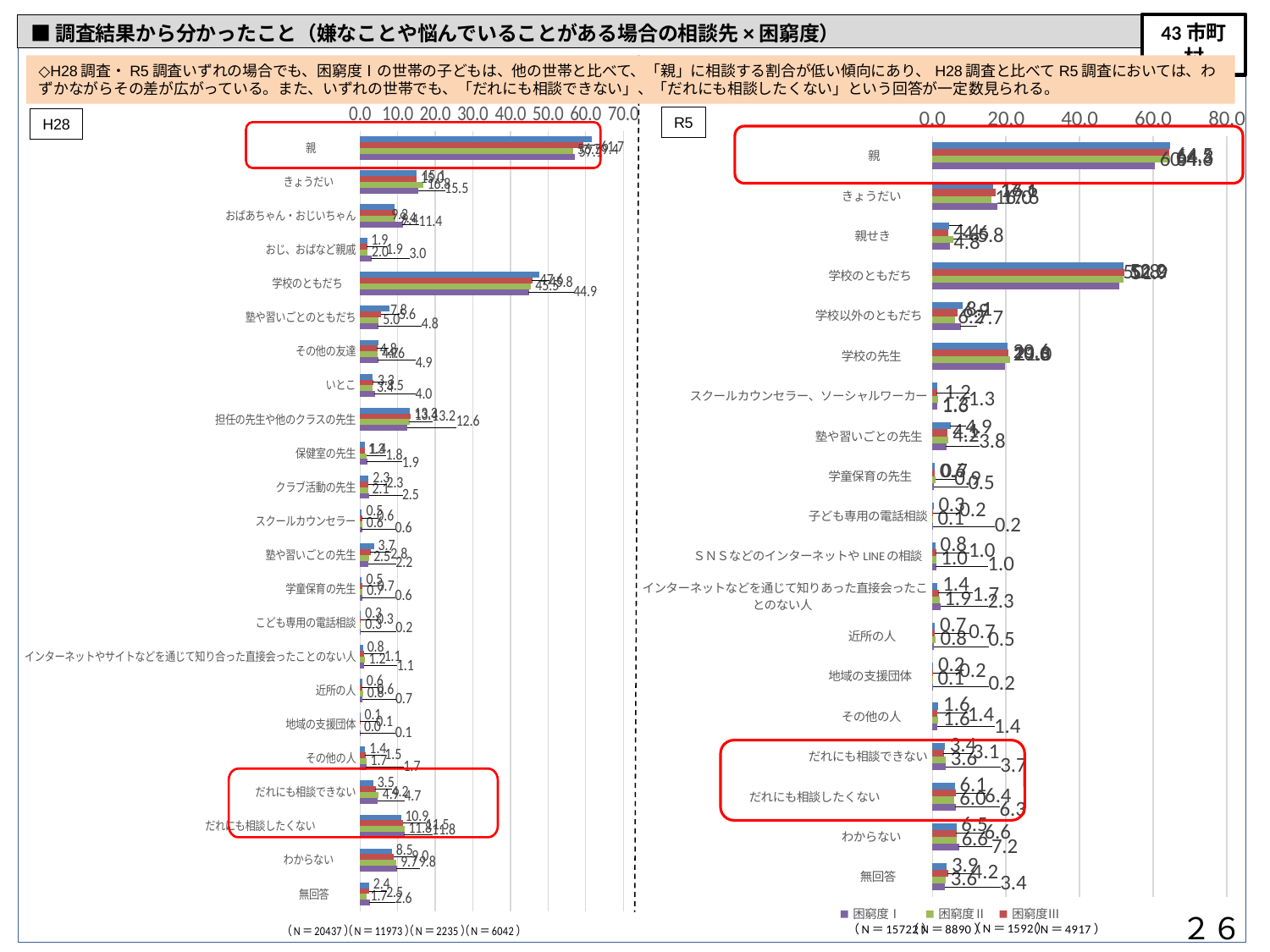

43市町村
■調査結果から分かったこと（嫌なことや悩んでいることがある場合の相談先×困窮度）

◇H28調査・R5調査いずれの場合でも、困窮度Ⅰの世帯の子どもは、他の世帯と比べて、「親」に相談する割合が低い傾向にあり、H28調査と比べてR5調査においては、わずかながらその差が広がっている。また、いずれの世帯でも、「だれにも相談できない」、「だれにも相談したくない」という回答が一定数見られる。

### Chart

| Category | 中央値以上 | 困窮度Ⅲ | 困窮度Ⅱ | 困窮度Ⅰ |
|---|---|---|---|---|
| 親                   | 61.7 | 59.4 | 56.7 | 57.1 |
| きょうだい           | 15.1 | 15.0 | 16.8 | 15.5 |
| おばあちゃん・おじいちゃん | 9.2 | 9.4 | 9.4 | 11.4 |
| おじ、おばなど親戚 | 1.9 | 1.9 | 2.0 | 3.0 |
| 学校のともだち       | 47.6 | 45.8 | 45.5 | 44.9 |
| 塾や習いごとのともだち | 7.8 | 5.6 | 5.0 | 4.8 |
| その他の友達 | 4.8 | 4.6 | 4.7 | 4.9 |
| いとこ | 3.3 | 3.5 | 3.4 | 4.0 |
| 担任の先生や他のクラスの先生 | 13.3 | 13.4 | 13.2 | 12.6 |
| 保健室の先生 | 1.3 | 1.4 | 1.8 | 1.9 |
| クラブ活動の先生 | 2.3 | 2.3 | 2.1 | 2.5 |
| スクールカウンセラー | 0.5 | 0.6 | 0.6 | 0.6 |
| 塾や習いごとの先生 | 3.7 | 2.8 | 2.5 | 2.2 |
| 学童保育の先生 | 0.5 | 0.7 | 0.7 | 0.6 |
| こども専用の電話相談 | 0.3 | 0.3 | 0.3 | 0.2 |
| インターネットやサイトなどを通じて知り合った直接会ったことのない人 | 0.8 | 1.1 | 1.2 | 1.1 |
| 近所の人 | 0.6 | 0.6 | 0.8 | 0.7 |
| 地域の支援団体 | 0.1 | 0.1 | 0.0 | 0.1 |
| その他の人 | 1.4 | 1.5 | 1.7 | 1.7 |
| だれにも相談できない | 3.5 | 4.2 | 4.9 | 4.7 |
| だれにも相談したくない                   | 10.9 | 11.5 | 11.8 | 11.8 |
| わからない           | 8.5 | 9.0 | 9.7 | 9.8 |
|   無回答             | 2.4 | 2.5 | 1.7 | 2.6 |

### Chart

| Category | 中央値以上 | 困窮度Ⅲ | 困窮度Ⅱ | 困窮度Ⅰ |
|---|---|---|---|---|
| 親                   | 64.5 | 64.3 | 64.6 | 60.4 |
| きょうだい           | 16.6 | 17.1 | 16.0 | 17.6 |
| 親せき               | 4.6 | 4.4 | 5.8 | 4.8 |
| 学校のともだち       | 52.0 | 52.2 | 51.9 | 50.8 |
| 学校以外のともだち   | 8.1 | 6.9 | 6.2 | 7.7 |
| 学校の先生           | 20.3 | 20.6 | 21.0 | 19.6 |
| スクールカウンセラー、ソーシャルワーカー | 1.2 | 1.3 | 1.6 | 1.3 |
| 塾や習いごとの先生   | 4.9 | 4.1 | 4.2 | 3.8 |
| 学童保育の先生       | 0.7 | 0.6 | 0.9 | 0.5 |
| 子ども専用の電話相談 | 0.3 | 0.2 | 0.1 | 0.2 |
| ＳＮＳなどのインターネットやLINEの相談   | 0.8 | 1.0 | 1.0 | 1.0 |
| インターネットなどを通じて知りあった直接会ったことのない人   | 1.4 | 1.7 | 1.9 | 2.3 |
| 近所の人             | 0.7 | 0.7 | 0.8 | 0.5 |
| 地域の支援団体       | 0.2 | 0.2 | 0.1 | 0.2 |
| その他の人           | 1.6 | 1.4 | 1.6 | 1.4 |
| だれにも相談できない | 3.4 | 3.1 | 3.6 | 3.7 |
| だれにも相談したくない                   | 6.1 | 6.4 | 6.0 | 6.3 |
| わからない           | 6.5 | 6.6 | 6.6 | 7.2 |
|   無回答             | 3.9 | 4.2 | 3.6 | 3.4 |
R5
H28
２６